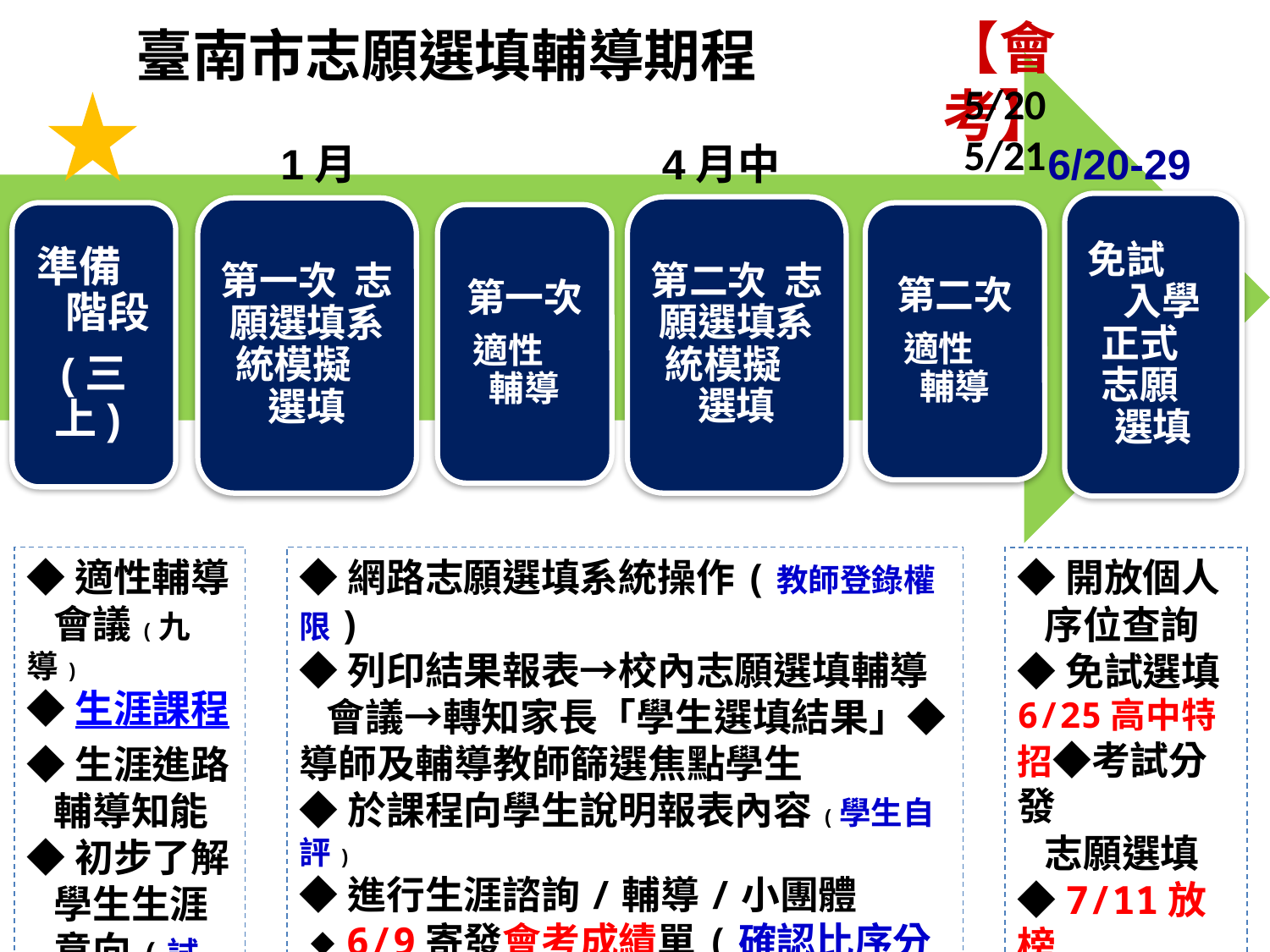

臺南市志願選填輔導期程
【會考】
準備       階段
(三上)
第一次  志願選填系統模擬    選填
第一次
適性     輔導
第二次  志願選填系統模擬    選填
第二次
適性     輔導
免試           入學    正式     志願    選填
5/20
5/21

1月                               4月中                           6/20-29
# 志願選填輔導時程
◆適性輔導
  會議(九導)
◆生涯課程
◆生涯進路
  輔導知能
◆初步了解
  學生生涯
  意向(試填)
◆網路志願選填系統操作(教師登錄權限)
◆列印結果報表→校內志願選填輔導
  會議→轉知家長「學生選填結果」◆導師及輔導教師篩選焦點學生
◆於課程向學生說明報表內容(學生自評)
◆進行生涯諮詢/輔導/小團體
◆6/9寄發會考成績單(確認比序分數)
◆調整志願序(國中畢業典禮)
◆開放個人
  序位查詢
◆免試選填
6/25高中特招◆考試分發
  志願選填◆7/11放榜
◆7/31續招
105.01.07-105.01.10
依公告而定
依公告而定

5